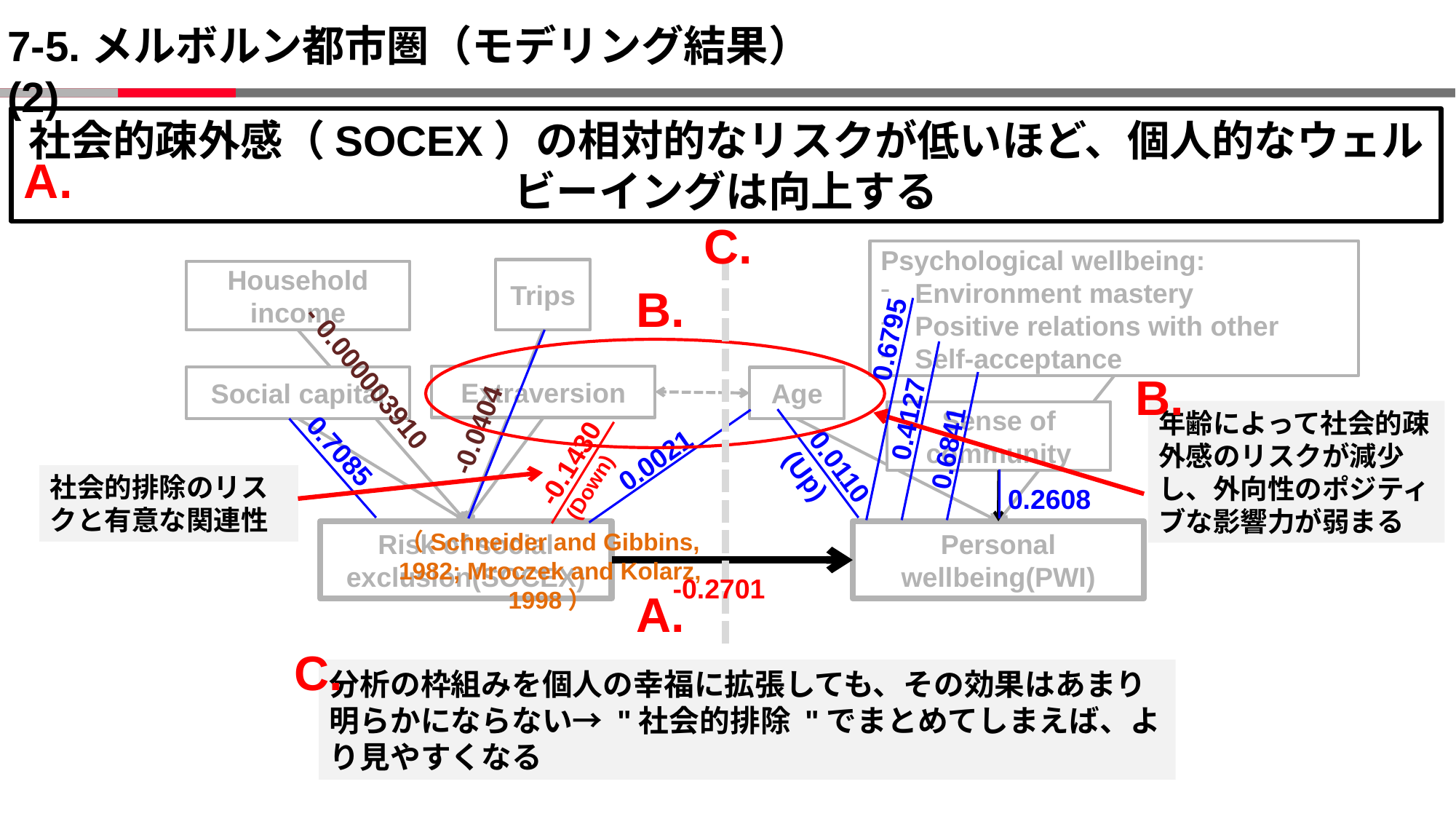

# 7-5.メルボルン都市圏（モデリング結果）(2)
社会的疎外感（SOCEX）の相対的なリスクが低いほど、個人的なウェルビーイングは向上する
A.
C.

Psychological wellbeing:
Environment mastery
Positive relations with other
Self-acceptance
Trips
Household income
B.
0.6795

B.
Extraversion
Social capital
Age
0.4127
- 0.000003910
-0.0404
0.6841
年齢によって社会的疎外感のリスクが減少し、外向性のポジティブな影響力が弱まる
Sense of community
0.0021
-0.1430
(Down)
0.7085
0.0110
(Up)
社会的排除のリスクと有意な関連性
0.2608
（Schneider and Gibbins, 1982; Mroczek and Kolarz, 1998）
Risk of social exclusion(SOCEX)
Personal wellbeing(PWI)
-0.2701
A.
C.
分析の枠組みを個人の幸福に拡張しても、その効果はあまり明らかにならない→ "社会的排除 "でまとめてしまえば、より見やすくなる